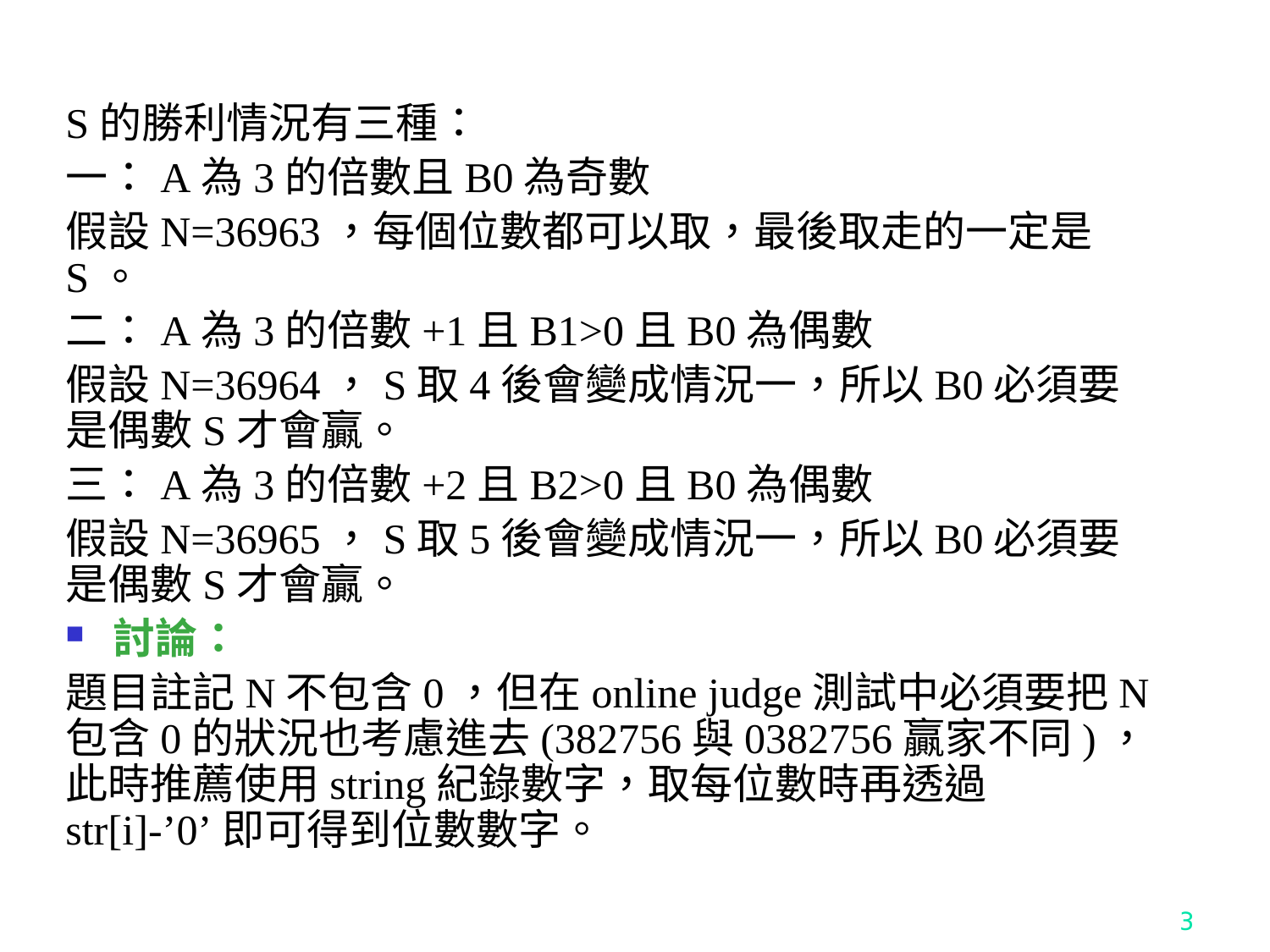

S的勝利情況有三種：
一：A為3的倍數且B0為奇數
假設N=36963，每個位數都可以取，最後取走的一定是S。
二：A為3的倍數+1且B1>0且B0為偶數
假設N=36964，S取4後會變成情況一，所以B0必須要是偶數S才會贏。
三：A為3的倍數+2且B2>0且B0為偶數
假設N=36965，S取5後會變成情況一，所以B0必須要是偶數S才會贏。
討論：
題目註記N不包含0，但在online judge測試中必須要把N包含0的狀況也考慮進去(382756與0382756贏家不同)，此時推薦使用string紀錄數字，取每位數時再透過str[i]-’0’即可得到位數數字。

3